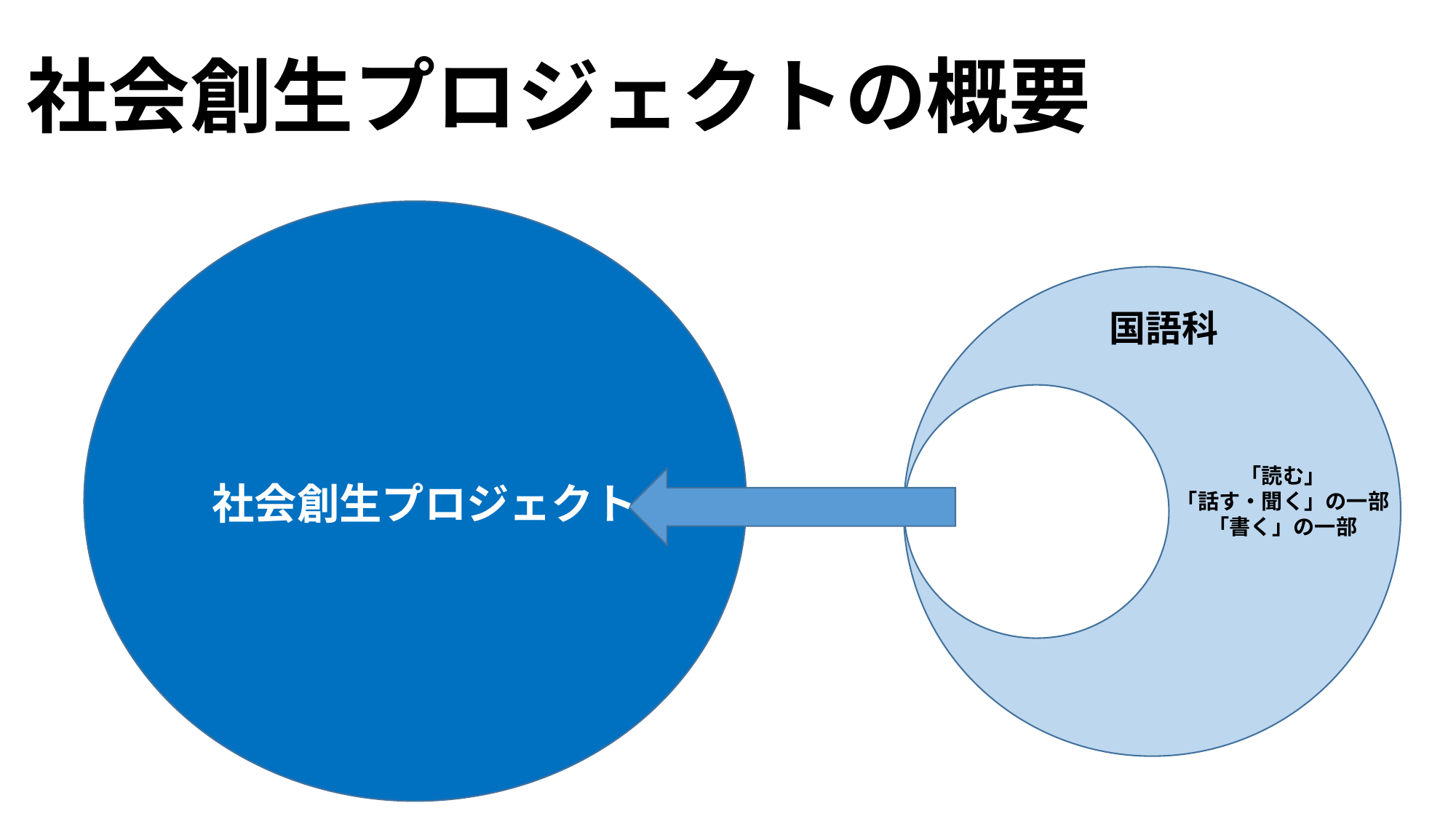

社会創生プロジェクトの概要

国語科

「読む」
「話す・聞く」の一部
「書く」の一部

社会創生プロジェクト